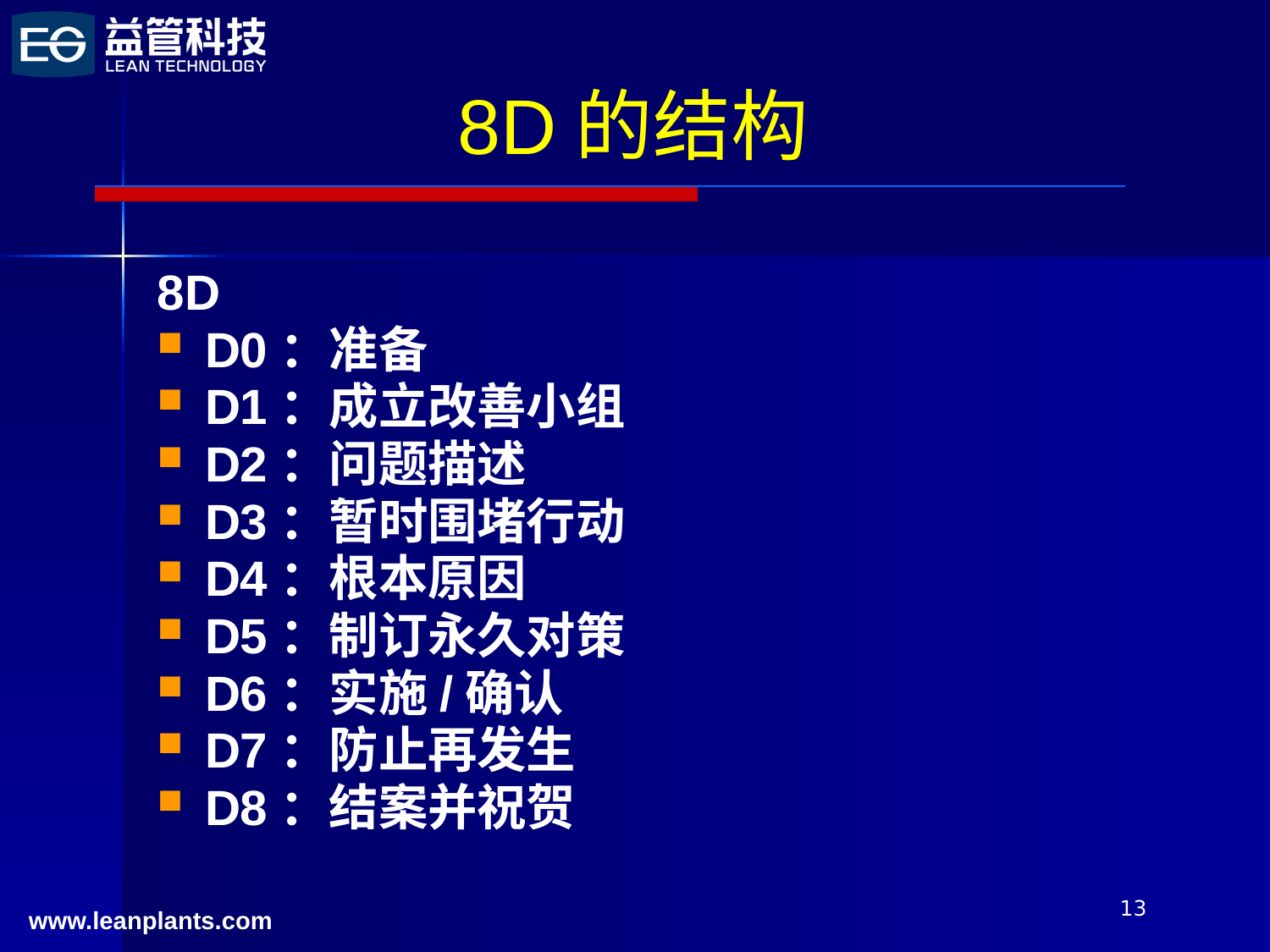

# 8D的结构
8D
D0：准备
D1：成立改善小组
D2：问题描述
D3：暂时围堵行动
D4：根本原因
D5：制订永久对策
D6：实施/确认
D7：防止再发生
D8：结案并祝贺
13